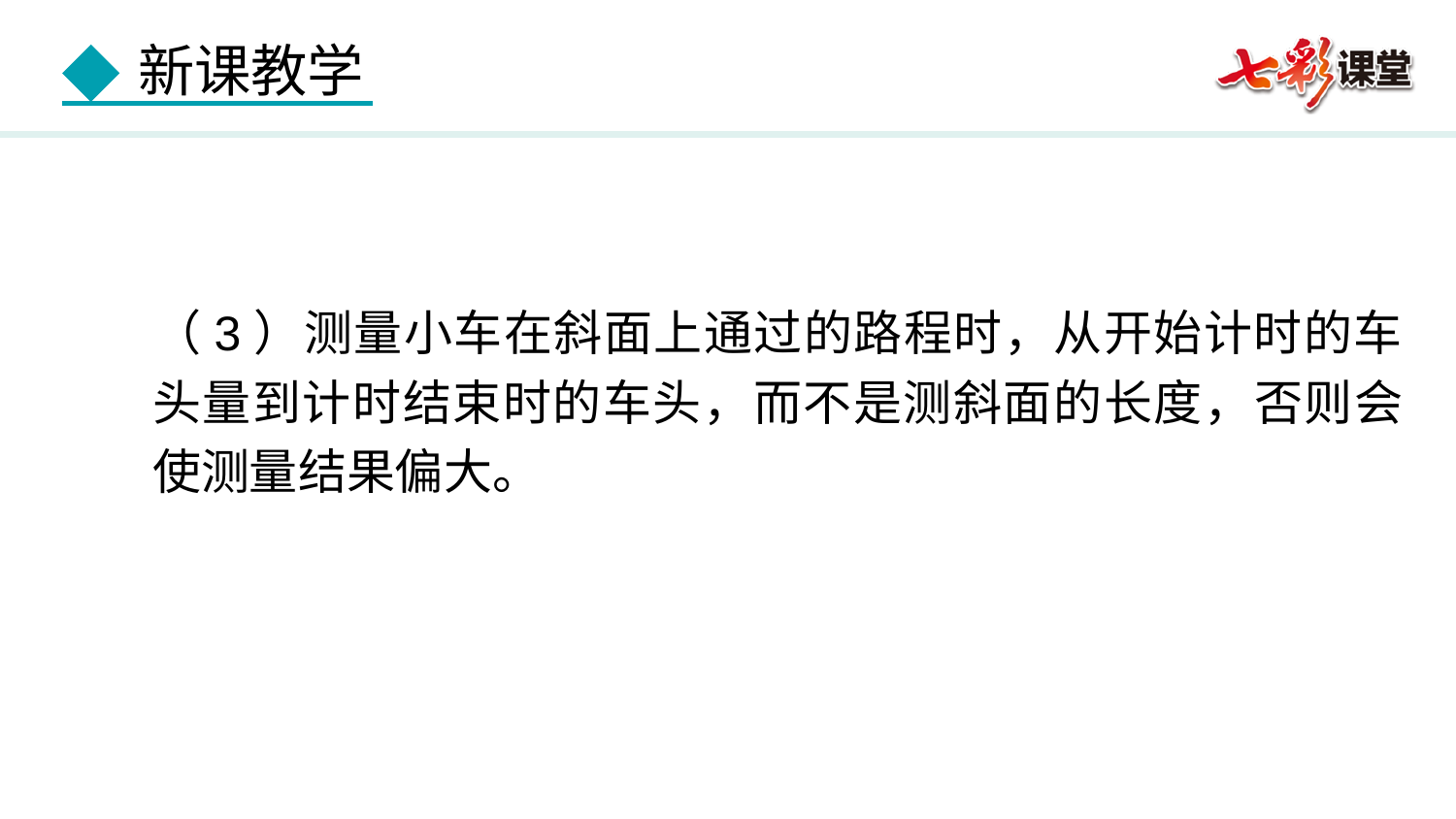

（3）测量小车在斜面上通过的路程时，从开始计时的车头量到计时结束时的车头，而不是测斜面的长度，否则会使测量结果偏大。